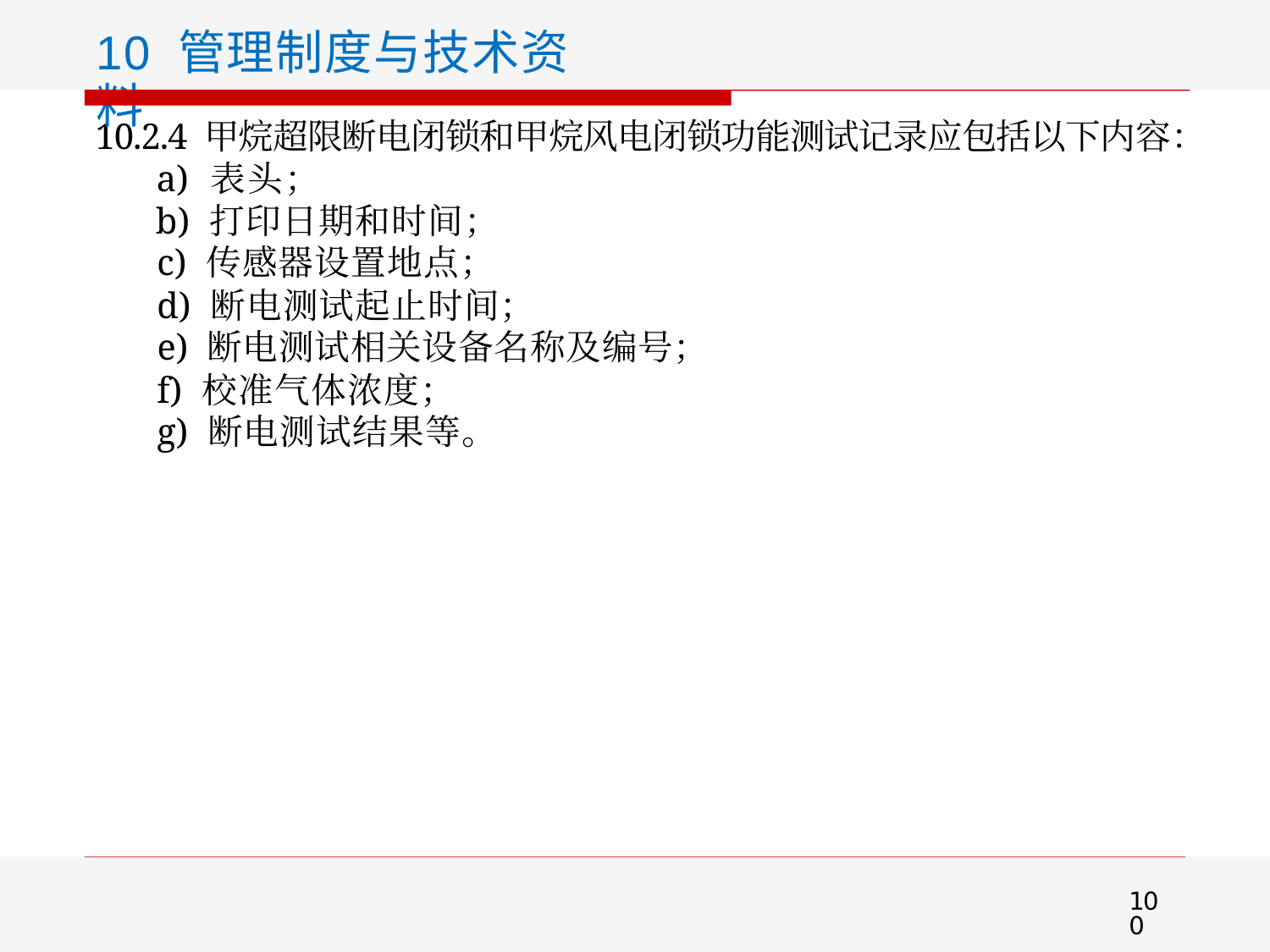

10 管理制度与技术资料

10.2.4 甲烷超限断电闭锁和甲烷风电闭锁功能测试记录应包括以下内容：
a) 表头；
b) 打印日期和时间；
c) 传感器设置地点；
d) 断电测试起止时间；
e) 断电测试相关设备名称及编号；
f) 校准气体浓度；
g) 断电测试结果等。

100